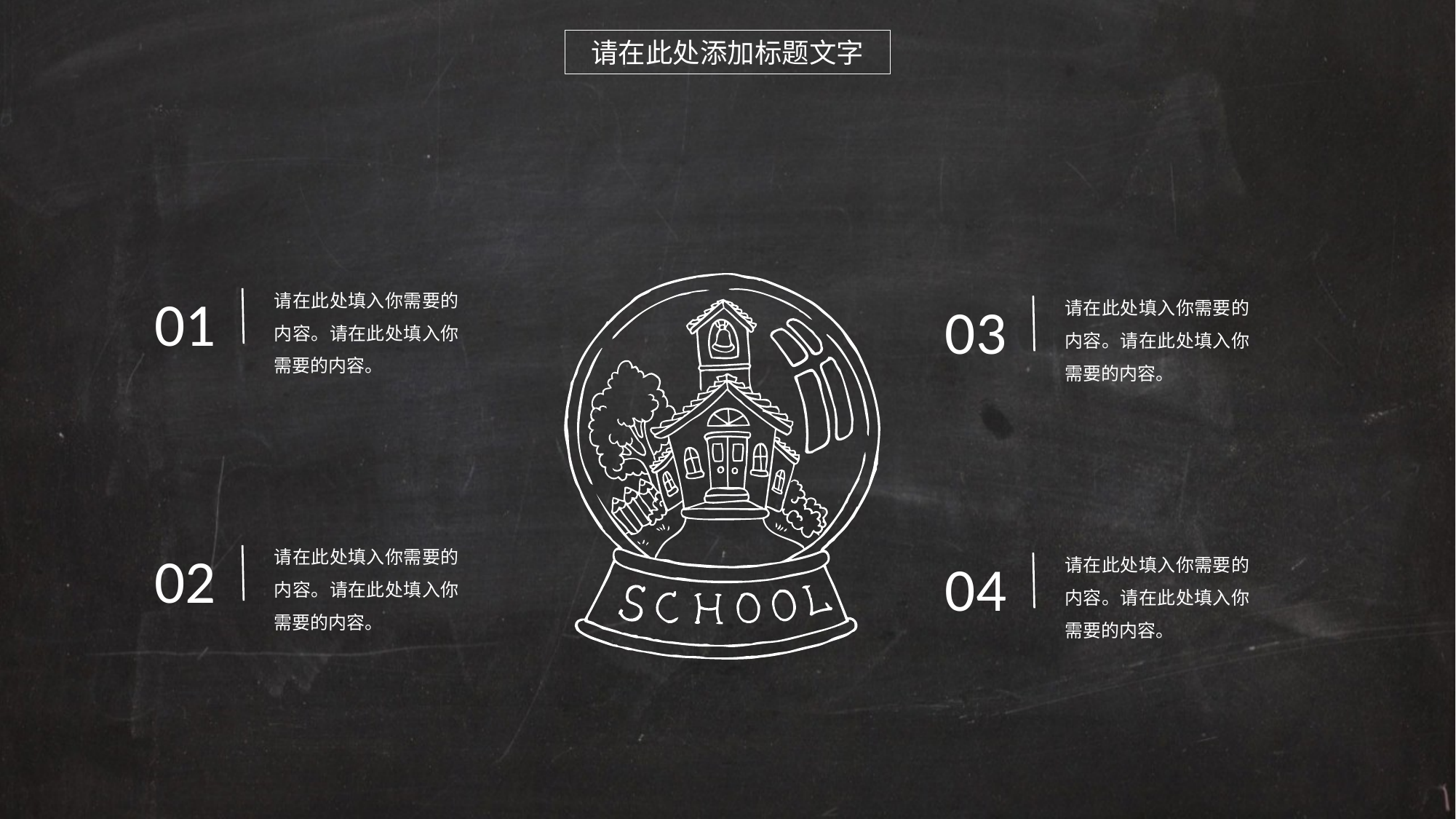

请在此处添加标题文字
请在此处填入你需要的内容。请在此处填入你需要的内容。

01
请在此处填入你需要的内容。请在此处填入你需要的内容。
03
请在此处填入你需要的内容。请在此处填入你需要的内容。
02
请在此处填入你需要的内容。请在此处填入你需要的内容。
04